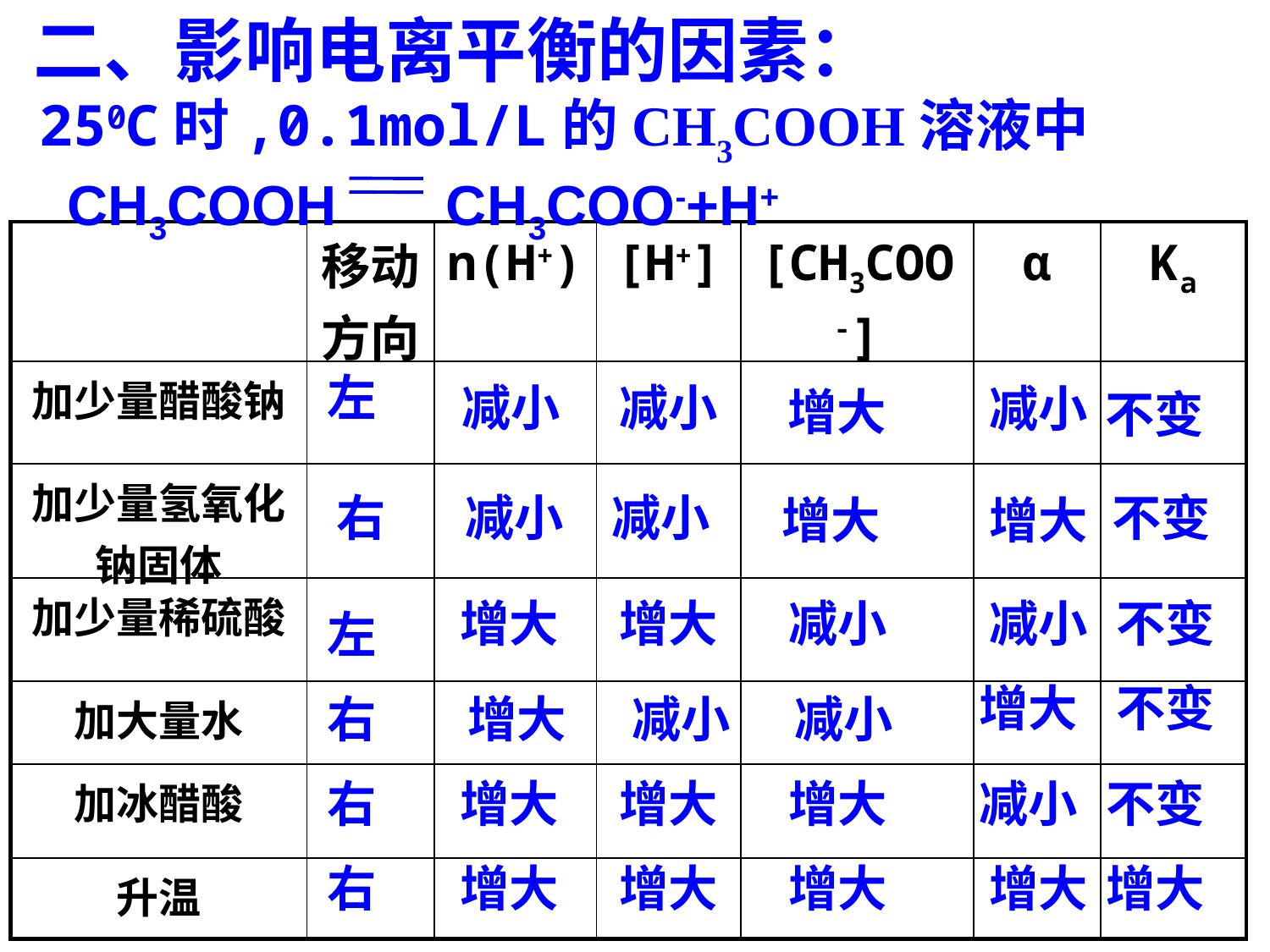

二、影响电离平衡的因素：
250C时,0.1mol/L的CH3COOH溶液中
  CH3COOH       CH3COO-+H+

|  | 移动方向 | n(H+) | [H+] | [CH3COO-] | α | Ka |
| --- | --- | --- | --- | --- | --- | --- |
| 加少量醋酸钠 |  |  |  |  |  |  |
| 加少量氢氧化钠固体 |  |  |  |  |  |  |
| 加少量稀硫酸 |  |  |  |  |  |  |
| 加大量水 |  |  |  |  |  |  |
| 加冰醋酸 |  |  |  |  |  |  |
| 升温 |  |  |  |  |  |  |
左
减小
减小
减小
增大
不变
右
减小
不变
减小
增大
增大
增大
增大
减小
减小
不变
左
增大
不变
右
增大
减小
减小
右
增大
增大
增大
减小
不变
右
增大
增大
增大
增大
增大